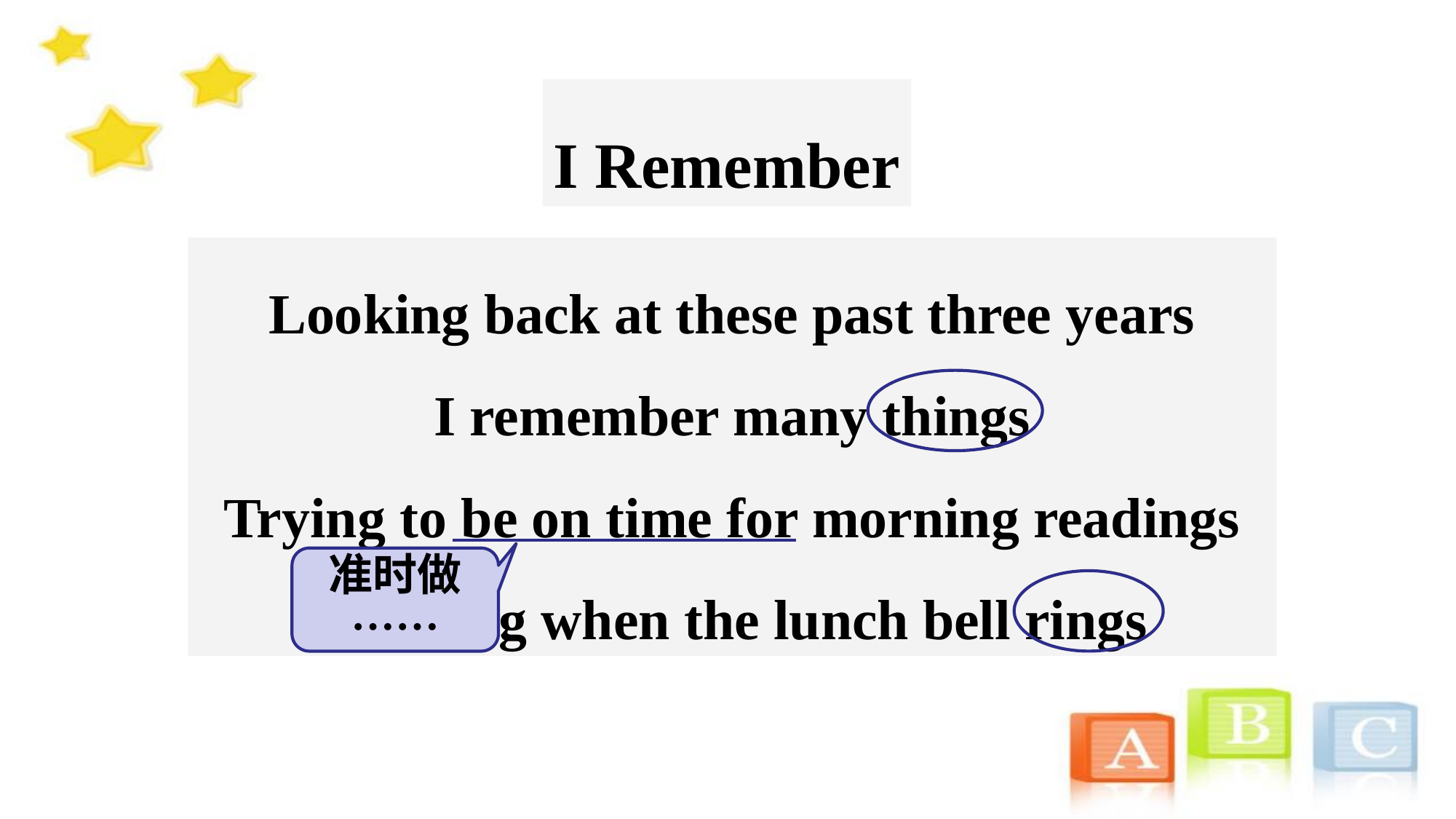

I Remember
Looking back at these past three years
I remember many things
Trying to be on time for morning readings Running when the lunch bell rings

准时做……